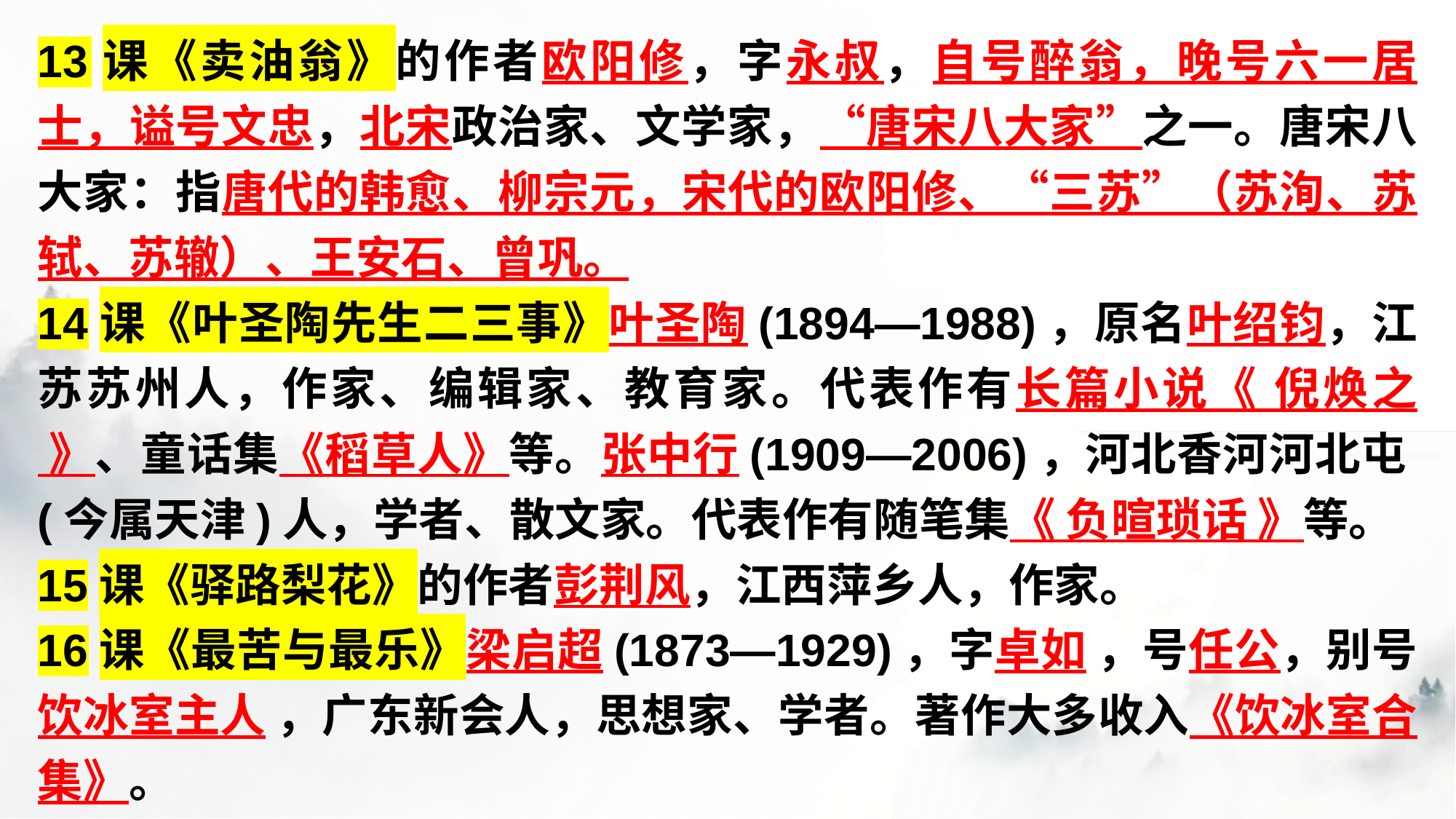

13课《卖油翁》的作者欧阳修，字永叔，自号醉翁，晚号六一居士，谥号文忠，北宋政治家、文学家，“唐宋八大家”之一。唐宋八大家：指唐代的韩愈、柳宗元，宋代的欧阳修、“三苏”（苏洵、苏轼、苏辙）、王安石、曾巩。
14课《叶圣陶先生二三事》叶圣陶(1894—1988)，原名叶绍钧，江苏苏州人，作家、编辑家、教育家。代表作有长篇小说《 倪焕之 》、童话集《稻草人》等。张中行(1909—2006)，河北香河河北屯(今属天津)人，学者、散文家。代表作有随笔集《 负暄琐话 》等。
15课《驿路梨花》的作者彭荆风，江西萍乡人，作家。
16课《最苦与最乐》梁启超(1873—1929)，字卓如 ，号任公，别号 饮冰室主人 ，广东新会人，思想家、学者。著作大多收入《饮冰室合集》。